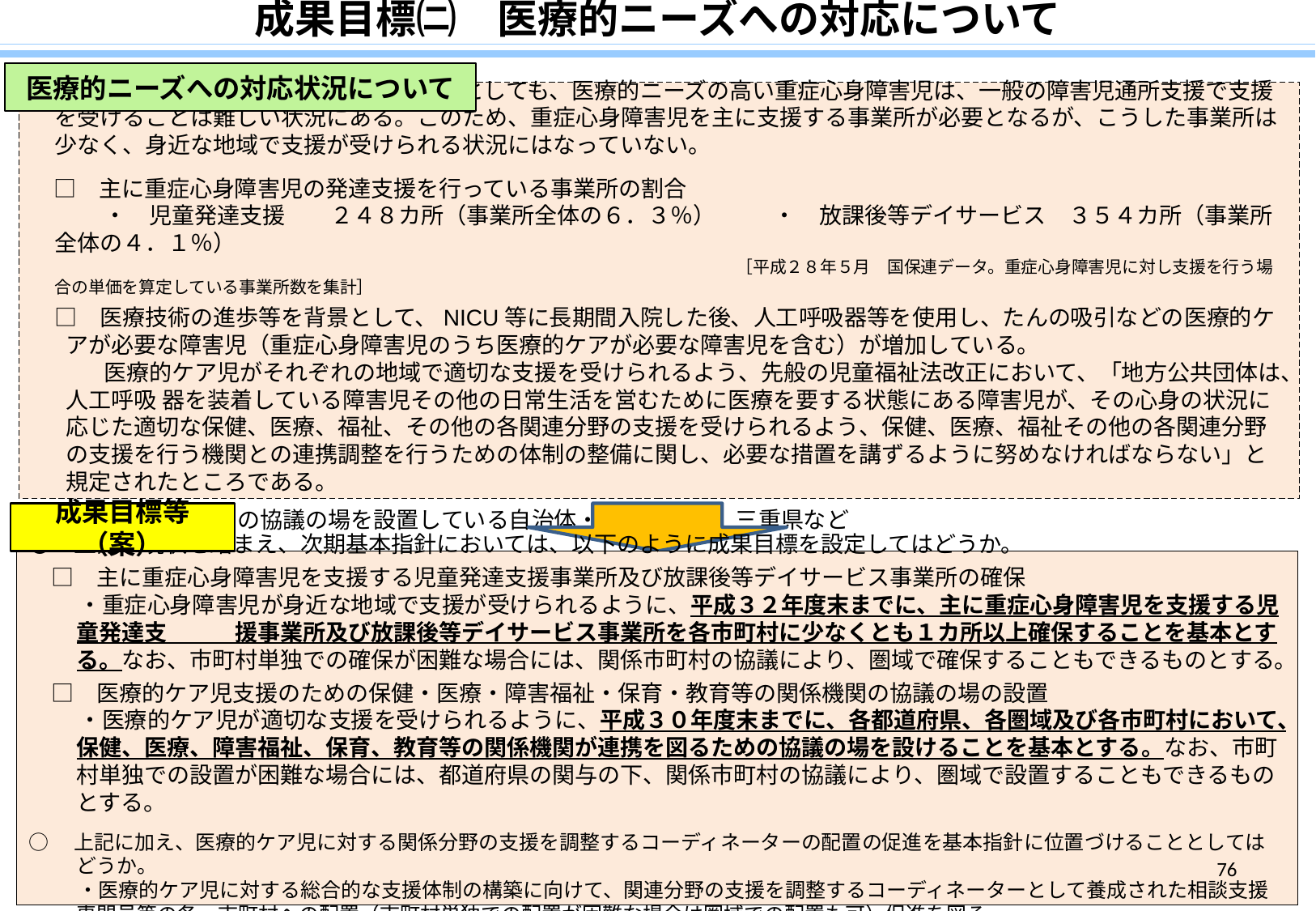

成果目標㈡　医療的ニーズへの対応について
医療的ニーズへの対応状況について

〇　こうした障害児通所支援が整備されたとしても、医療的ニーズの高い重症心身障害児は、一般の障害児通所支援で支援を受けることは難しい状況にある。このため、重症心身障害児を主に支援する事業所が必要となるが、こうした事業所は少なく、身近な地域で支援が受けられる状況にはなっていない。

　□　主に重症心身障害児の発達支援を行っている事業所の割合
　　　 ・　児童発達支援　　２４８カ所（事業所全体の６．３％）     　  ・　放課後等デイサービス　３５４カ所（事業所全体の４．１％）
　　　　　　　　　　　　　　　　　　　　　　　　　　　　　　　　　　　　　　　　　　［平成２８年５月　国保連データ。重症心身障害児に対し支援を行う場合の単価を算定している事業所数を集計］

　□　医療技術の進歩等を背景として、NICU等に長期間入院した後、人工呼吸器等を使用し、たんの吸引などの医療的ケアが必要な障害児（重症心身障害児のうち医療的ケアが必要な障害児を含む）が増加している。
　　　 医療的ケア児がそれぞれの地域で適切な支援を受けられるよう、先般の児童福祉法改正において、「地方公共団体は、人工呼吸 器を装着している障害児その他の日常生活を営むために医療を要する状態にある障害児が、その心身の状況に応じた適切な保健、医療、福祉、その他の各関連分野の支援を受けられるよう、保健、医療、福祉その他の各関連分野の支援を行う機関との連携調整を行うための体制の整備に関し、必要な措置を講ずるように努めなければならない」と規定されたところである。

　　　・　関係機関の協議の場を設置している自治体・・・大阪府、三重県など
成果目標等（案）

〇　上記の現状を踏まえ、次期基本指針においては、以下のように成果目標を設定してはどうか。

　□　主に重症心身障害児を支援する児童発達支援事業所及び放課後等デイサービス事業所の確保
　　 ・重症心身障害児が身近な地域で支援が受けられるように、平成３２年度末までに、主に重症心身障害児を支援する児童発達支　　　援事業所及び放課後等デイサービス事業所を各市町村に少なくとも１カ所以上確保することを基本とする。なお、市町村単独での確保が困難な場合には、関係市町村の協議により、圏域で確保することもできるものとする。

　□　医療的ケア児支援のための保健・医療・障害福祉・保育・教育等の関係機関の協議の場の設置
　　 ・医療的ケア児が適切な支援を受けられるように、平成３０年度末までに、各都道府県、各圏域及び各市町村において、保健、医療、障害福祉、保育、教育等の関係機関が連携を図るための協議の場を設けることを基本とする。なお、市町村単独での設置が困難な場合には、都道府県の関与の下、関係市町村の協議により、圏域で設置することもできるものとする。

○　上記に加え、医療的ケア児に対する関係分野の支援を調整するコーディネーターの配置の促進を基本指針に位置づけることとしてはどうか。
　  　・医療的ケア児に対する総合的な支援体制の構築に向けて、関連分野の支援を調整するコーディネーターとして養成された相談支援専門員等の各　市町村への配置（市町村単独での配置が困難な場合は圏域での配置も可）促進を図る。
76